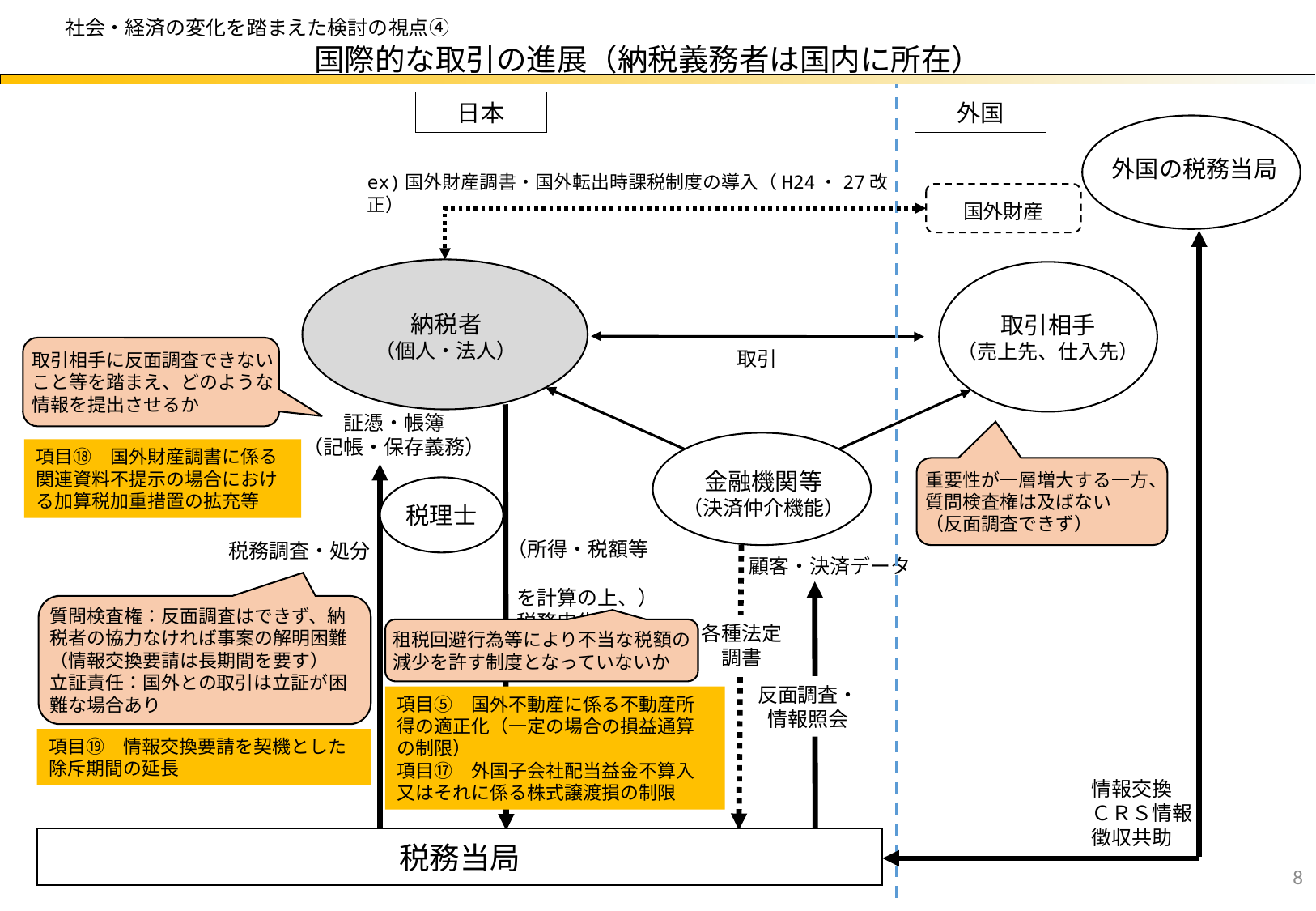

社会・経済の変化を踏まえた検討の視点④
国際的な取引の進展（納税義務者は国内に所在）

外国
日本

外国の税務当局
ex)国外財産調書・国外転出時課税制度の導入（H24・27改正）
国外財産

納税者
（個人・法人）
取引相手
（売上先、仕入先）
取引相手に反面調査できないこと等を踏まえ、どのような情報を提出させるか
取引

証憑・帳簿
（記帳・保存義務）

項目⑱　国外財産調書に係る関連資料不提示の場合における加算税加重措置の拡充等
重要性が一層増大する一方、質問検査権は及ばない
（反面調査できず）
金融機関等
（決済仲介機能）
税理士
（所得・税額等
 を計算の上、）
 税務申告
税務調査・処分
顧客・決済データ
質問検査権：反面調査はできず、納税者の協力なければ事案の解明困難（情報交換要請は長期間を要す）
立証責任：国外との取引は立証が困難な場合あり
各種法定
調書
租税回避行為等により不当な税額の減少を許す制度となっていないか
反面調査・
情報照会
項目⑤　国外不動産に係る不動産所得の適正化（一定の場合の損益通算の制限）
項目⑰　外国子会社配当益金不算入又はそれに係る株式譲渡損の制限
項目⑲　情報交換要請を契機とした除斥期間の延長
情報交換
ＣＲＳ情報
徴収共助

税務当局
8